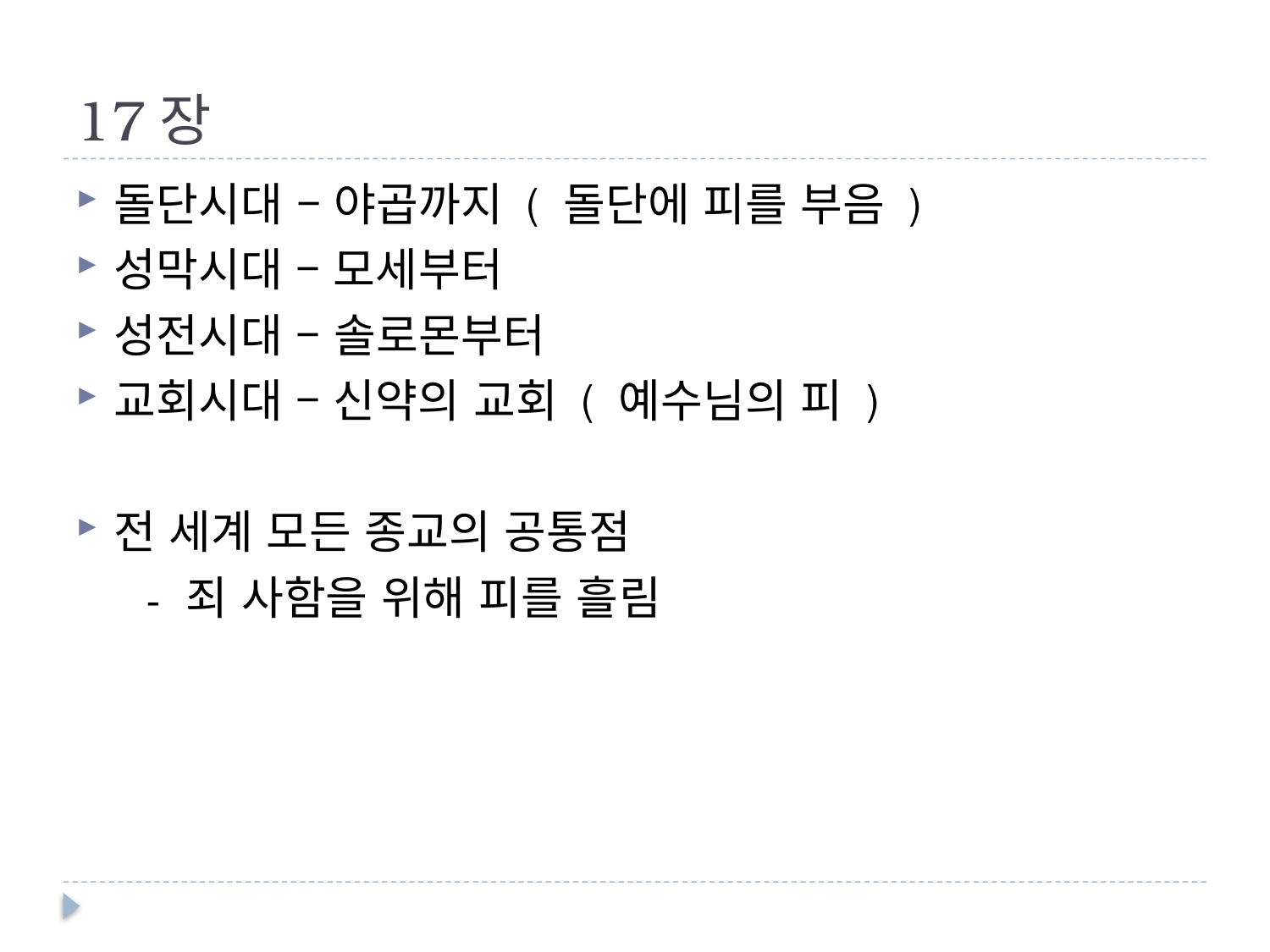

# 17장
돌단시대 – 야곱까지 ( 돌단에 피를 부음 )
성막시대 – 모세부터
성전시대 – 솔로몬부터
교회시대 – 신약의 교회 ( 예수님의 피 )

전 세계 모든 종교의 공통점
     - 죄 사함을 위해 피를 흘림